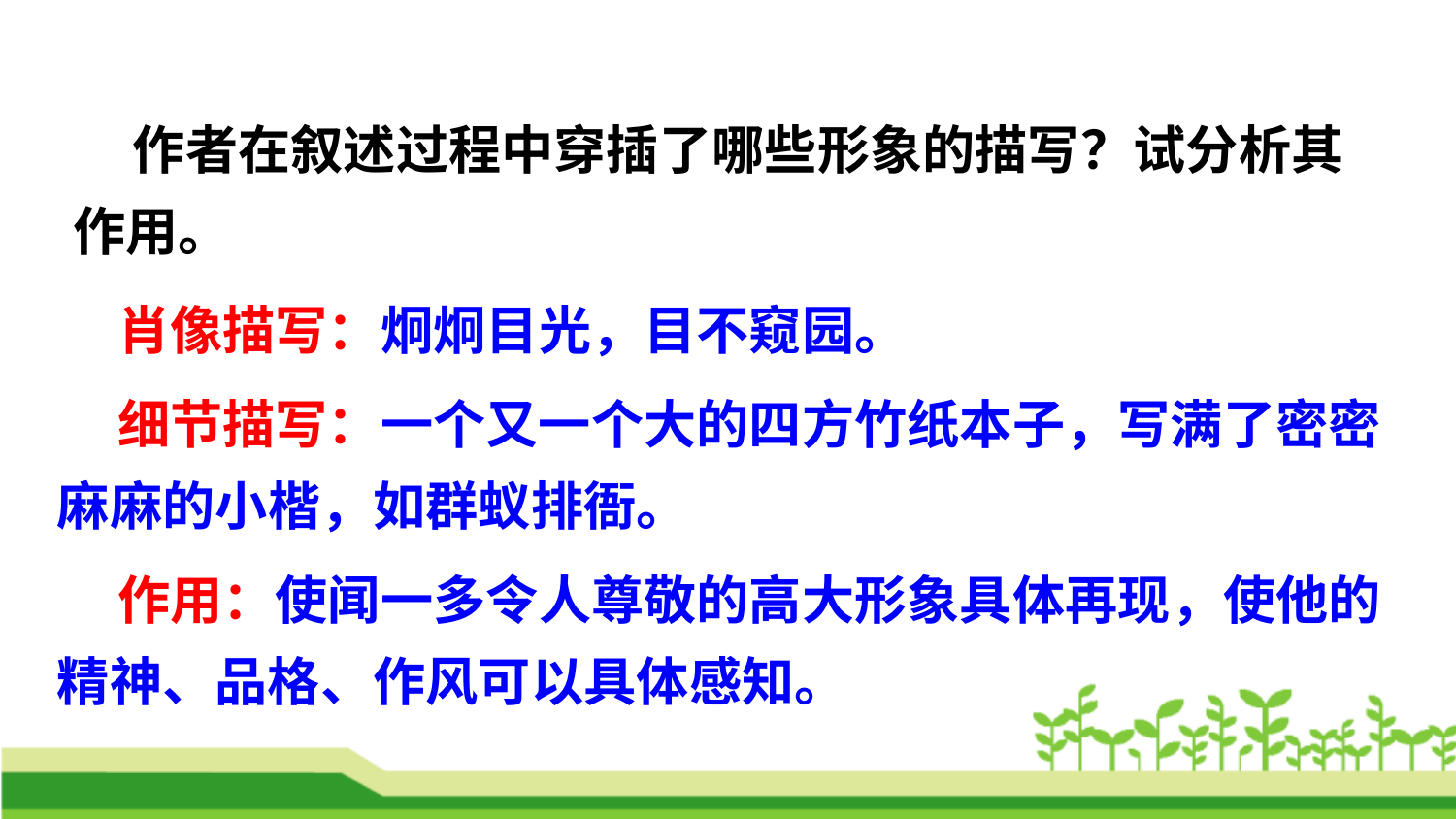

作者在叙述过程中穿插了哪些形象的描写？试分析其作用。
    肖像描写：炯炯目光，目不窥园。
    细节描写：一个又一个大的四方竹纸本子，写满了密密麻麻的小楷，如群蚁排衙。
    作用：使闻一多令人尊敬的高大形象具体再现，使他的精神、品格、作风可以具体感知。